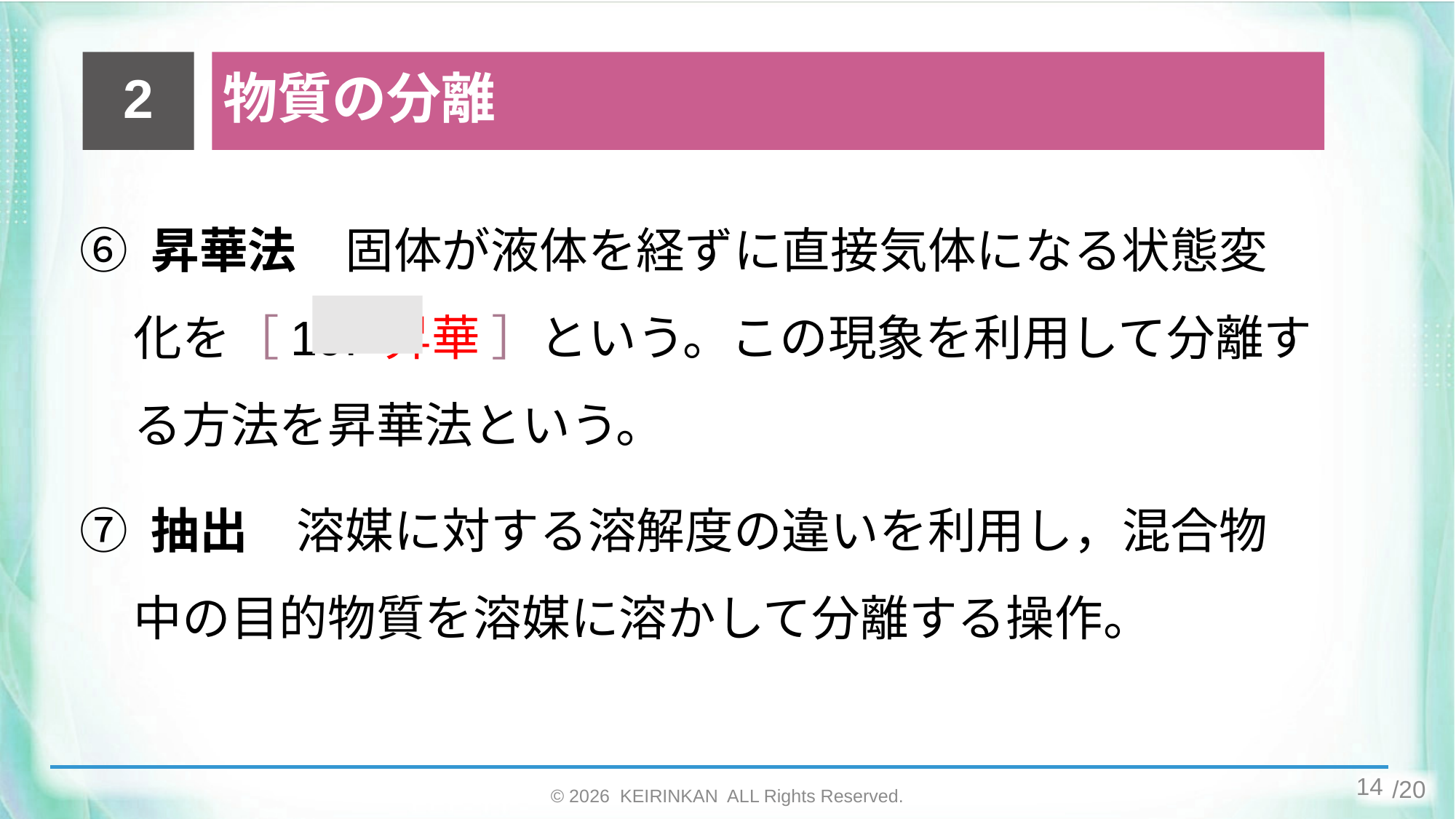

2
物質の分離
⑥ 昇華法　固体が液体を経ずに直接気体になる状態変化を［19. 昇華 ］という。この現象を利用して分離する方法を昇華法という。
⑦ 抽出　溶媒に対する溶解度の違いを利用し，混合物中の目的物質を溶媒に溶かして分離する操作。

© 2026  KEIRINKAN  ALL Rights Reserved.